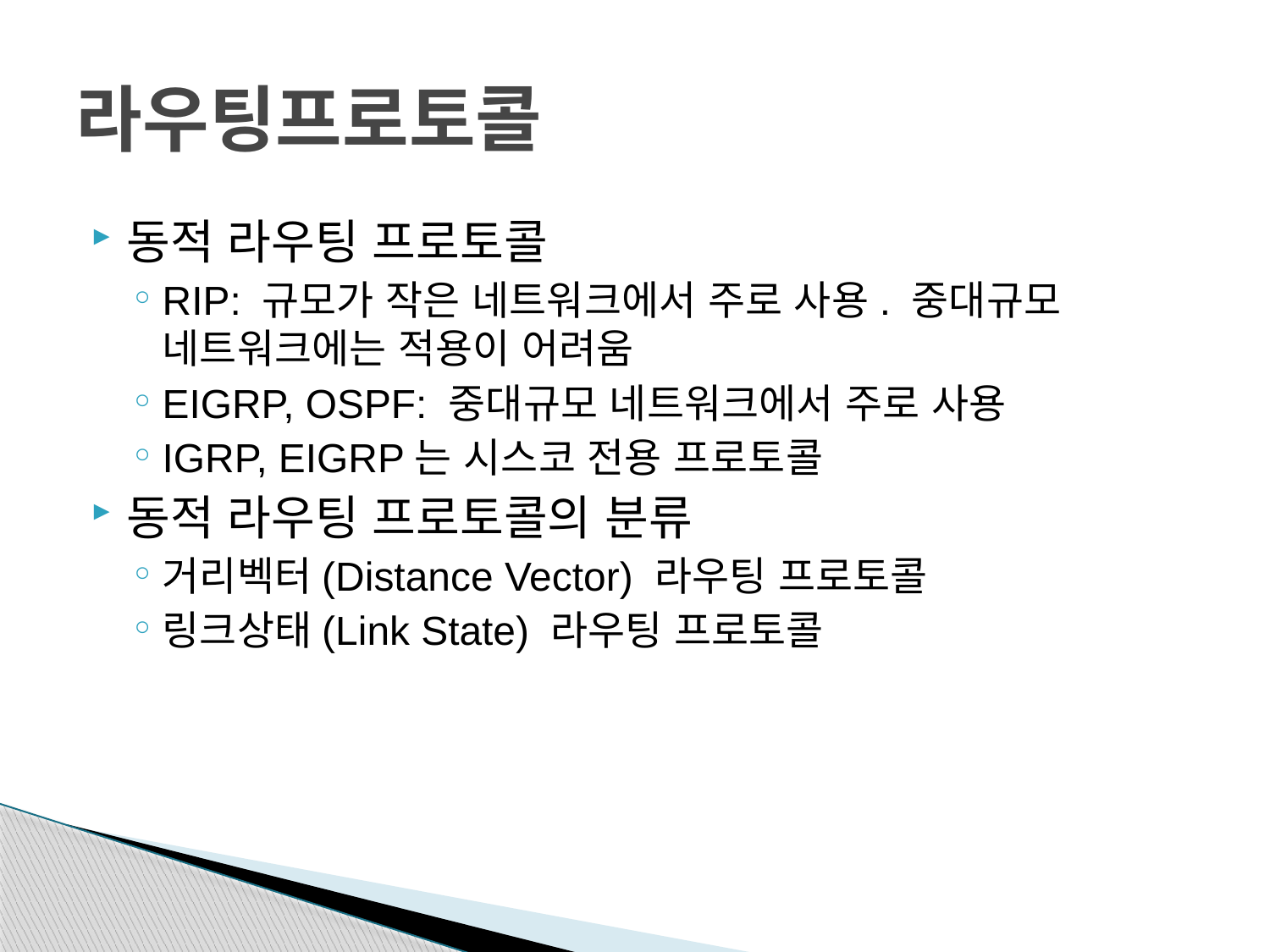

# 라우팅프로토콜
동적 라우팅 프로토콜
RIP: 규모가 작은 네트워크에서 주로 사용. 중대규모 네트워크에는 적용이 어려움
EIGRP, OSPF: 중대규모 네트워크에서 주로 사용
IGRP, EIGRP는 시스코 전용 프로토콜
동적 라우팅 프로토콜의 분류
거리벡터(Distance Vector) 라우팅 프로토콜
링크상태(Link State) 라우팅 프로토콜